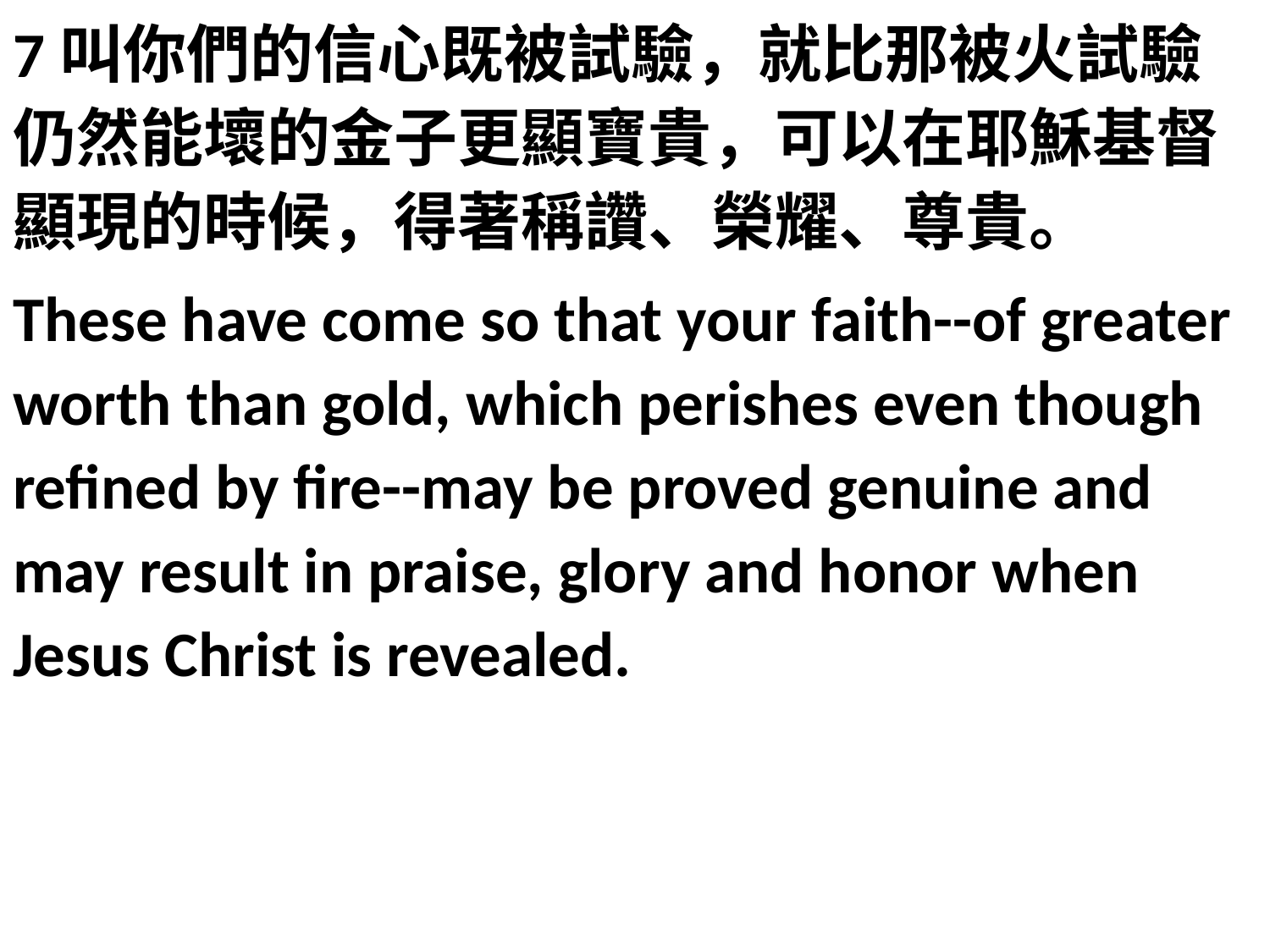

7叫你們的信心既被試驗，就比那被火試驗仍然能壞的金子更顯寶貴，可以在耶穌基督顯現的時候，得著稱讚、榮耀、尊貴。
These have come so that your faith--of greater worth than gold, which perishes even though refined by fire--may be proved genuine and may result in praise, glory and honor when Jesus Christ is revealed.